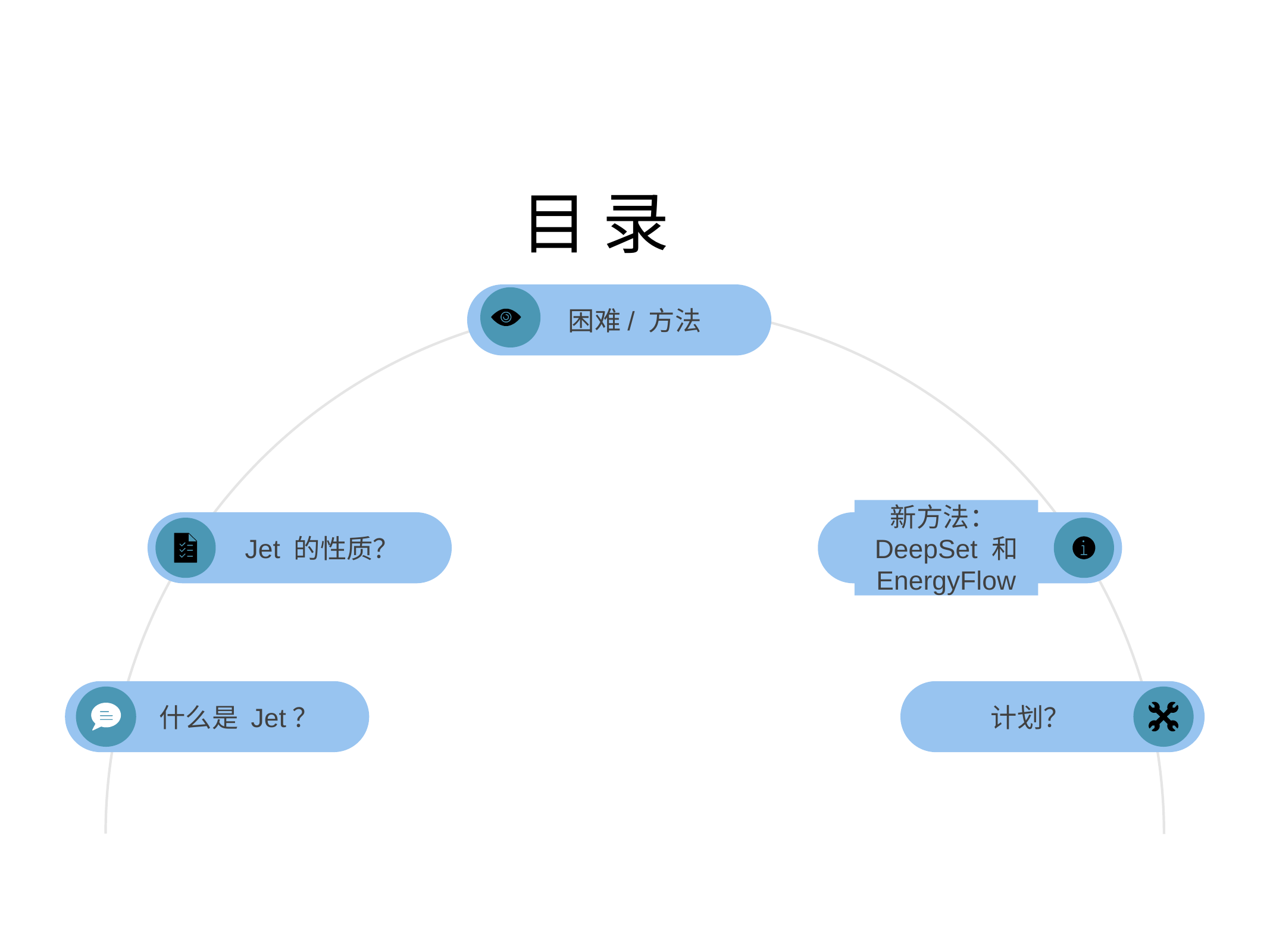

目 录

困难/ 方法

新方法：DeepSet 和 EnergyFlow

Jet 的性质？

什么是 Jet？
计划？